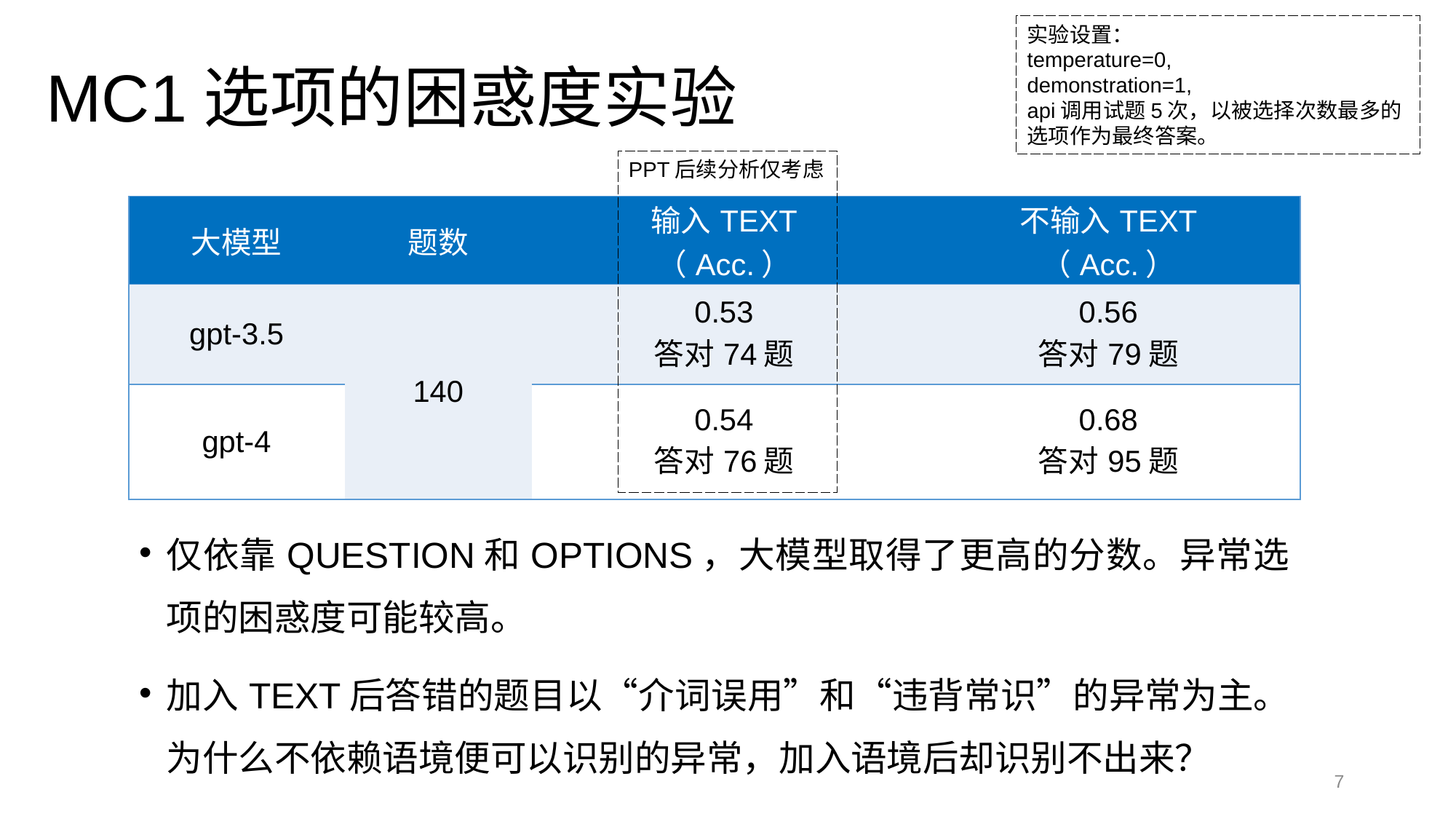

实验设置：
temperature=0,
demonstration=1,
api调用试题5次，以被选择次数最多的选项作为最终答案。
MC1选项的困惑度实验
PPT后续分析仅考虑

| 大模型 | 题数 | 输入TEXT （Acc.） | 不输入TEXT （Acc.） |
| --- | --- | --- | --- |
| gpt-3.5 | 140 | 0.53 答对74题 | 0.56 答对79题 |
| gpt-4 | 140 | 0.54 答对76题 | 0.68 答对95题 |
仅依靠QUESTION和OPTIONS，大模型取得了更高的分数。异常选项的困惑度可能较高。
加入TEXT后答错的题目以“介词误用”和“违背常识”的异常为主。为什么不依赖语境便可以识别的异常，加入语境后却识别不出来？
7